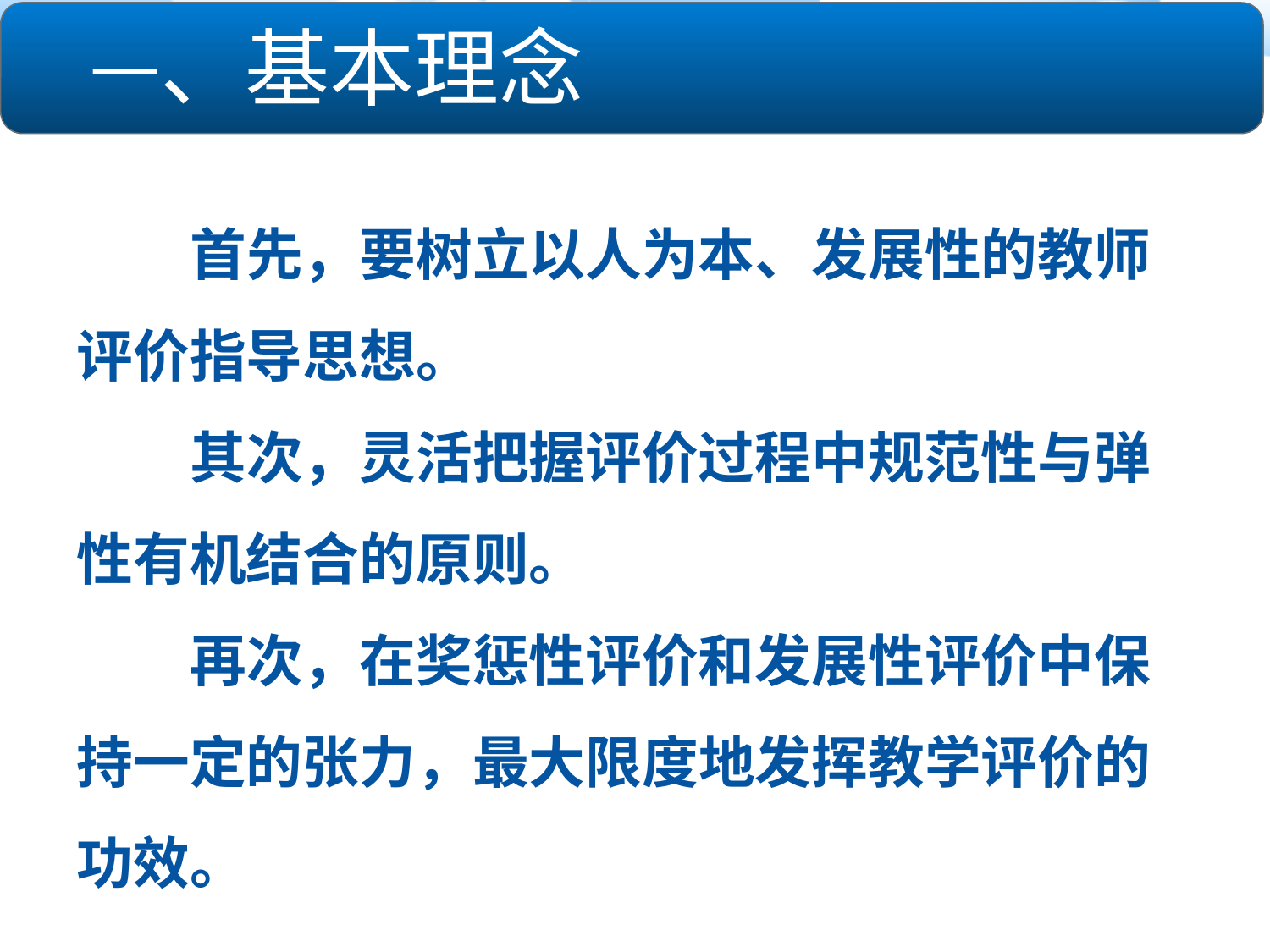

一、基本理念
　　首先，要树立以人为本、发展性的教师评价指导思想。
　　其次，灵活把握评价过程中规范性与弹性有机结合的原则。
　　再次，在奖惩性评价和发展性评价中保持一定的张力，最大限度地发挥教学评价的功效。